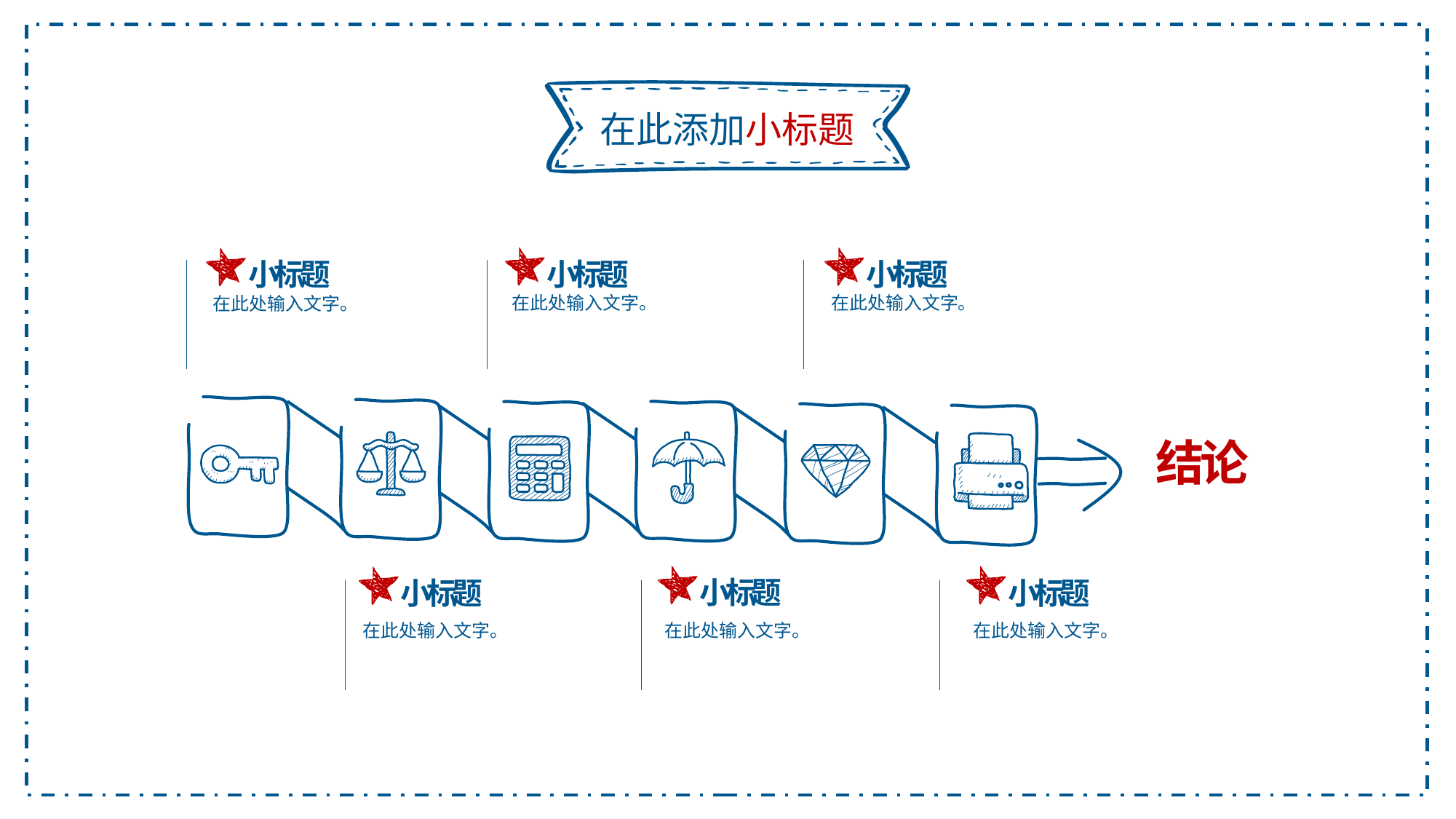

在此添加小标题

小标题
小标题
小标题
在此处输入文字。
在此处输入文字。
在此处输入文字。

结论

小标题
小标题
小标题
在此处输入文字。
在此处输入文字。
在此处输入文字。